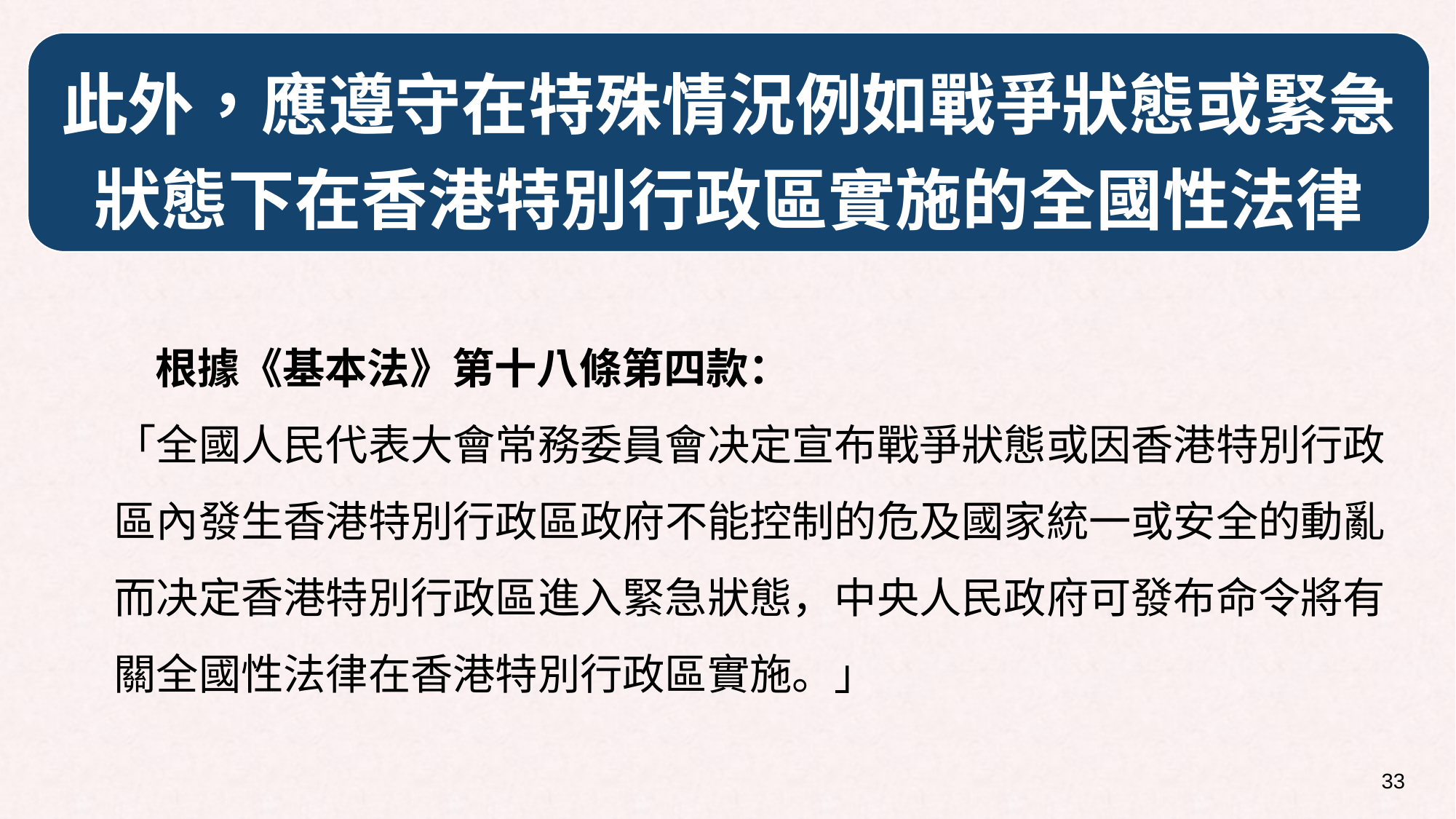

此外，應遵守在特殊情況例如戰爭狀態或緊急狀態下在香港特別行政區實施的全國性法律
    根據《基本法》第十八條第四款：
「全國人民代表大會常務委員會决定宣布戰爭狀態或因香港特別行政區內發生香港特別行政區政府不能控制的危及國家統一或安全的動亂而决定香港特別行政區進入緊急狀態，中央人民政府可發布命令將有關全國性法律在香港特別行政區實施。」
33